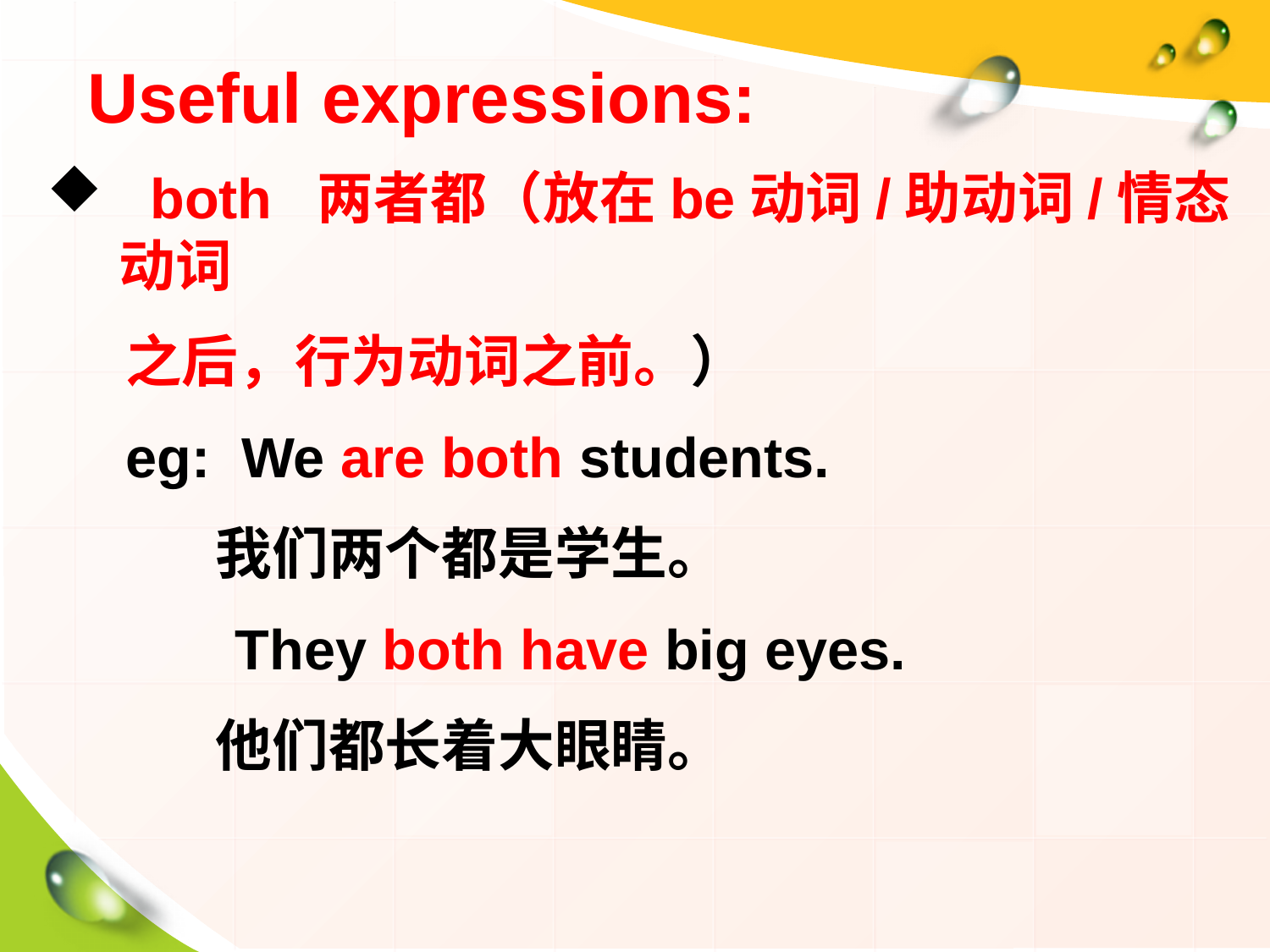

Useful expressions:
  both  两者都（放在be动词/助动词/情态动词
     之后，行为动词之前。）
     eg:  We are both students.
            我们两个都是学生。
            They both have big eyes.
            他们都长着大眼睛。